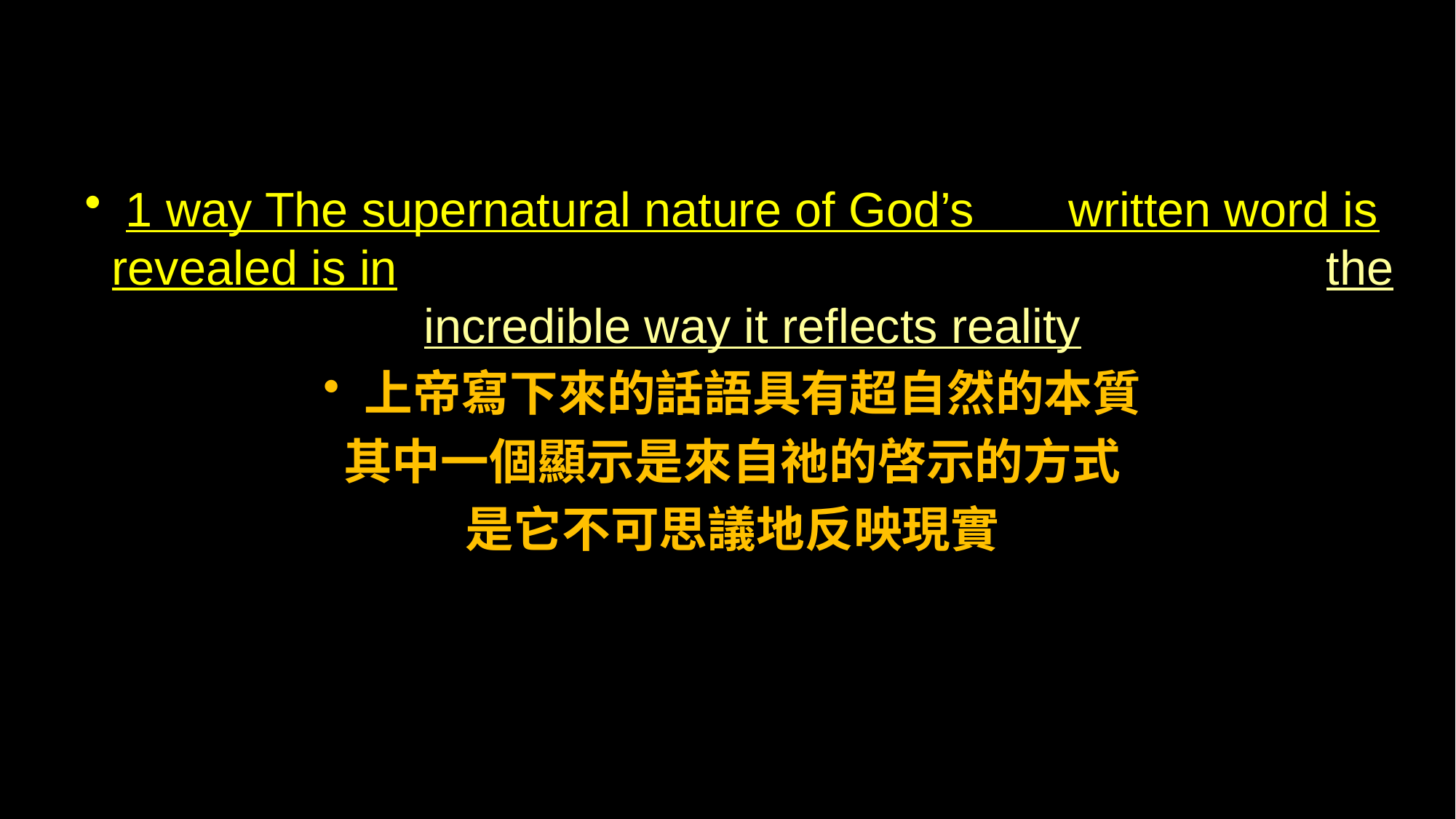

1 way The supernatural nature of God’s       written word is revealed is in                                                                     the incredible way it reflects reality
上帝寫下來的話語具有超自然的本質
其中一個顯示是來自祂的啓示的方式
是它不可思議地反映現實